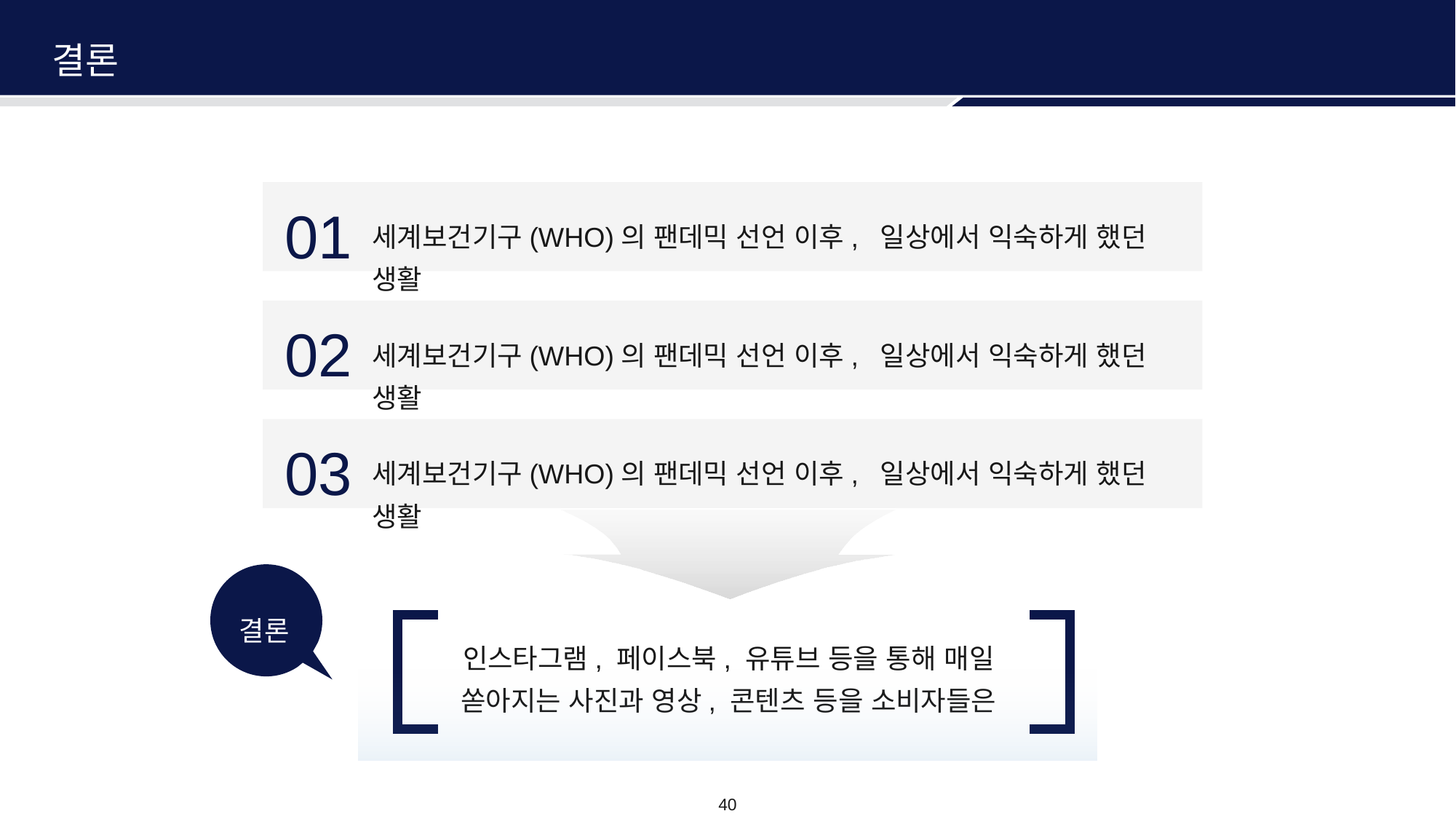

결론

01
세계보건기구(WHO)의 팬데믹 선언 이후,  일상에서 익숙하게 했던 생활

02
세계보건기구(WHO)의 팬데믹 선언 이후,  일상에서 익숙하게 했던 생활

03
세계보건기구(WHO)의 팬데믹 선언 이후,  일상에서 익숙하게 했던 생활

결론

인스타그램, 페이스북, 유튜브 등을 통해 매일 쏟아지는 사진과 영상, 콘텐츠 등을 소비자들은